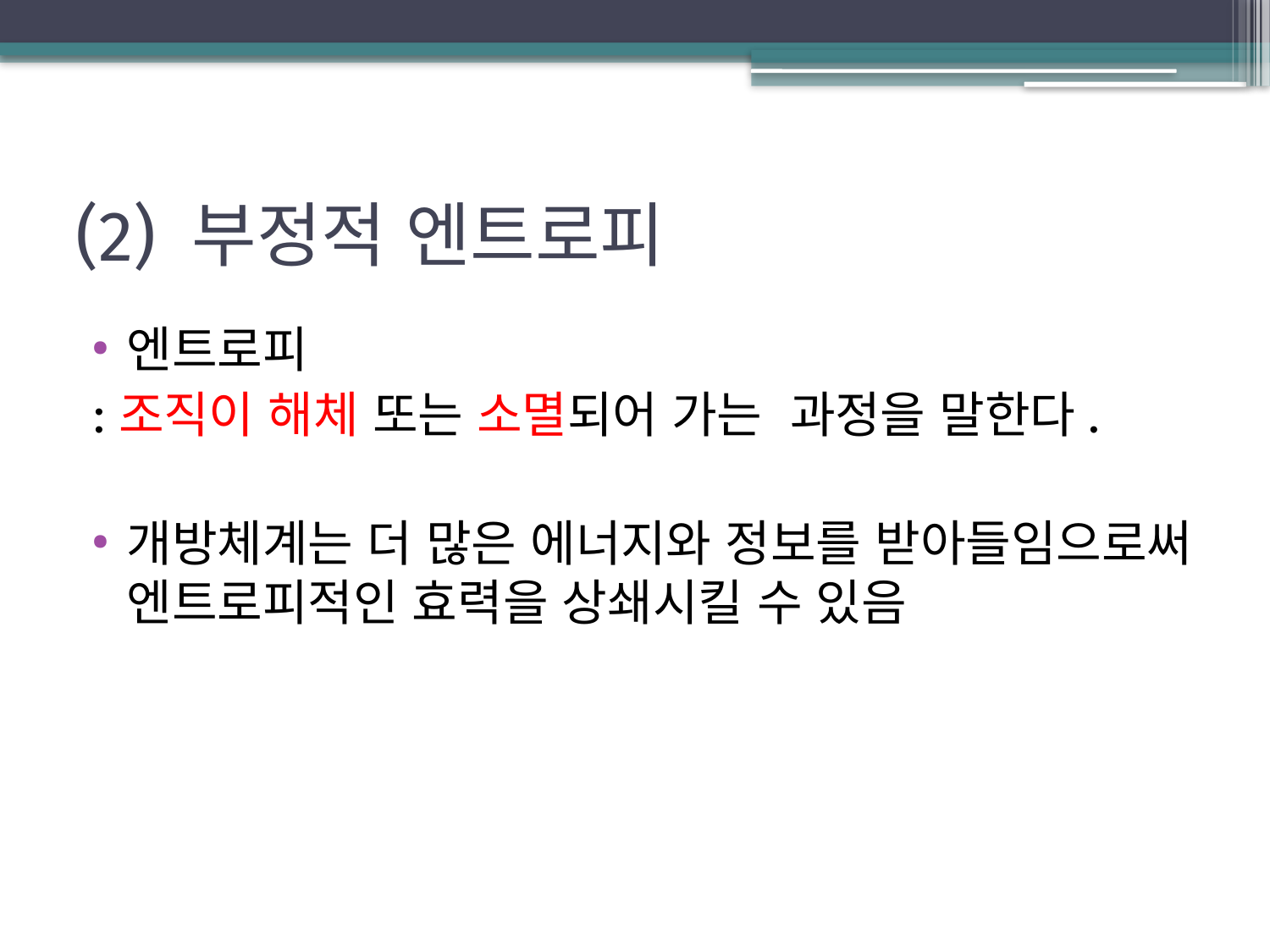

# (2) 부정적 엔트로피
엔트로피
:조직이 해체 또는 소멸되어 가는  과정을 말한다.

개방체계는 더 많은 에너지와 정보를 받아들임으로써 엔트로피적인 효력을 상쇄시킬 수 있음